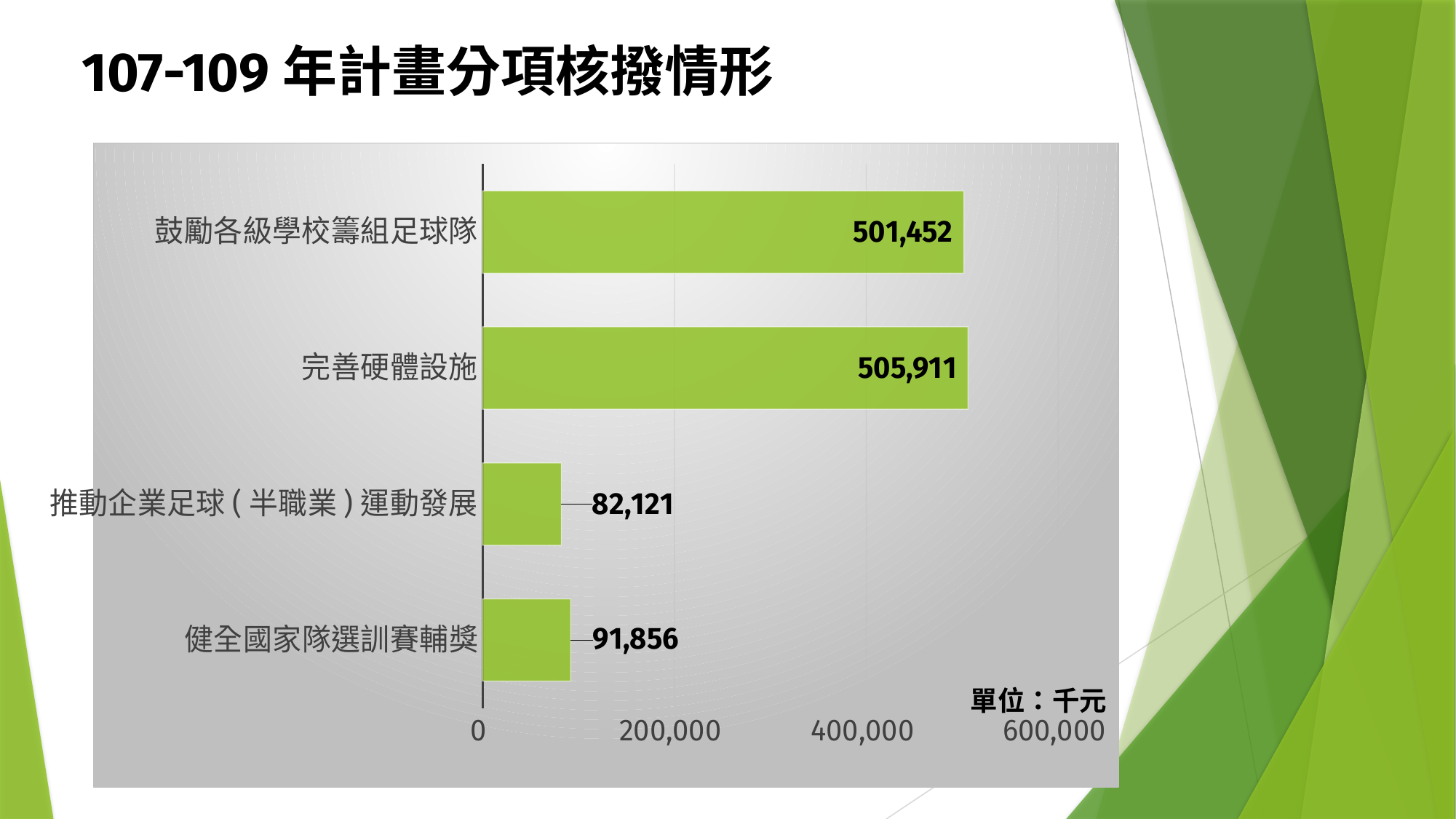

# 107-109年計畫分項核撥情形

### Chart

| Category |  |
|---|---|
| 健全國家隊選訓賽輔獎 | 91856.0 |
| 推動企業足球(半職業)運動發展 | 82121.0 |
| 完善硬體設施 | 505911.0 |
| 鼓勵各級學校籌組足球隊 | 501452.0 |
單位：千元